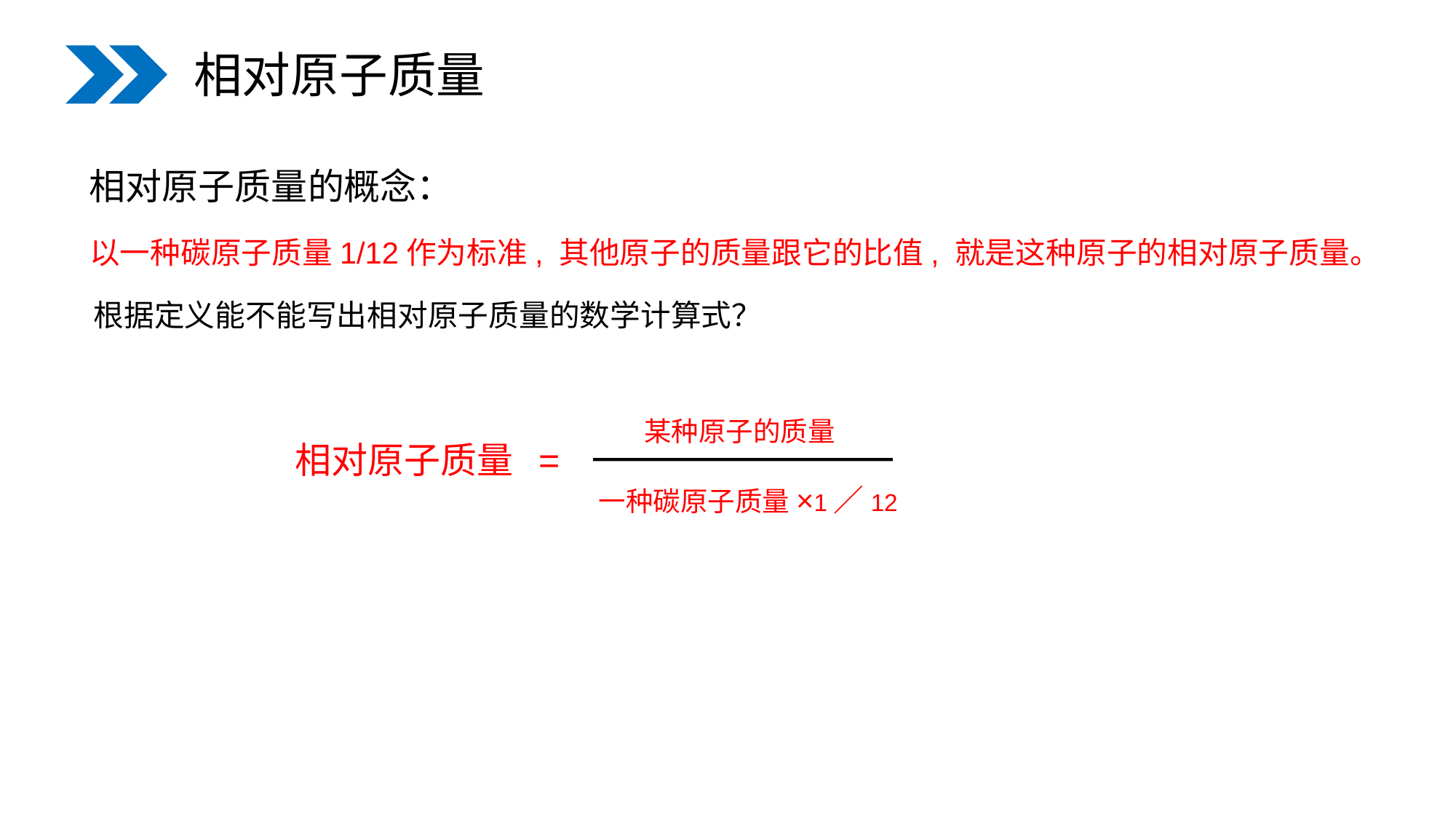

相对原子质量
相对原子质量的概念：
以一种碳原子质量1/12作为标准, 其他原子的质量跟它的比值, 就是这种原子的相对原子质量。
根据定义能不能写出相对原子质量的数学计算式？
某种原子的质量
相对原子质量  =

一种碳原子质量×1／12